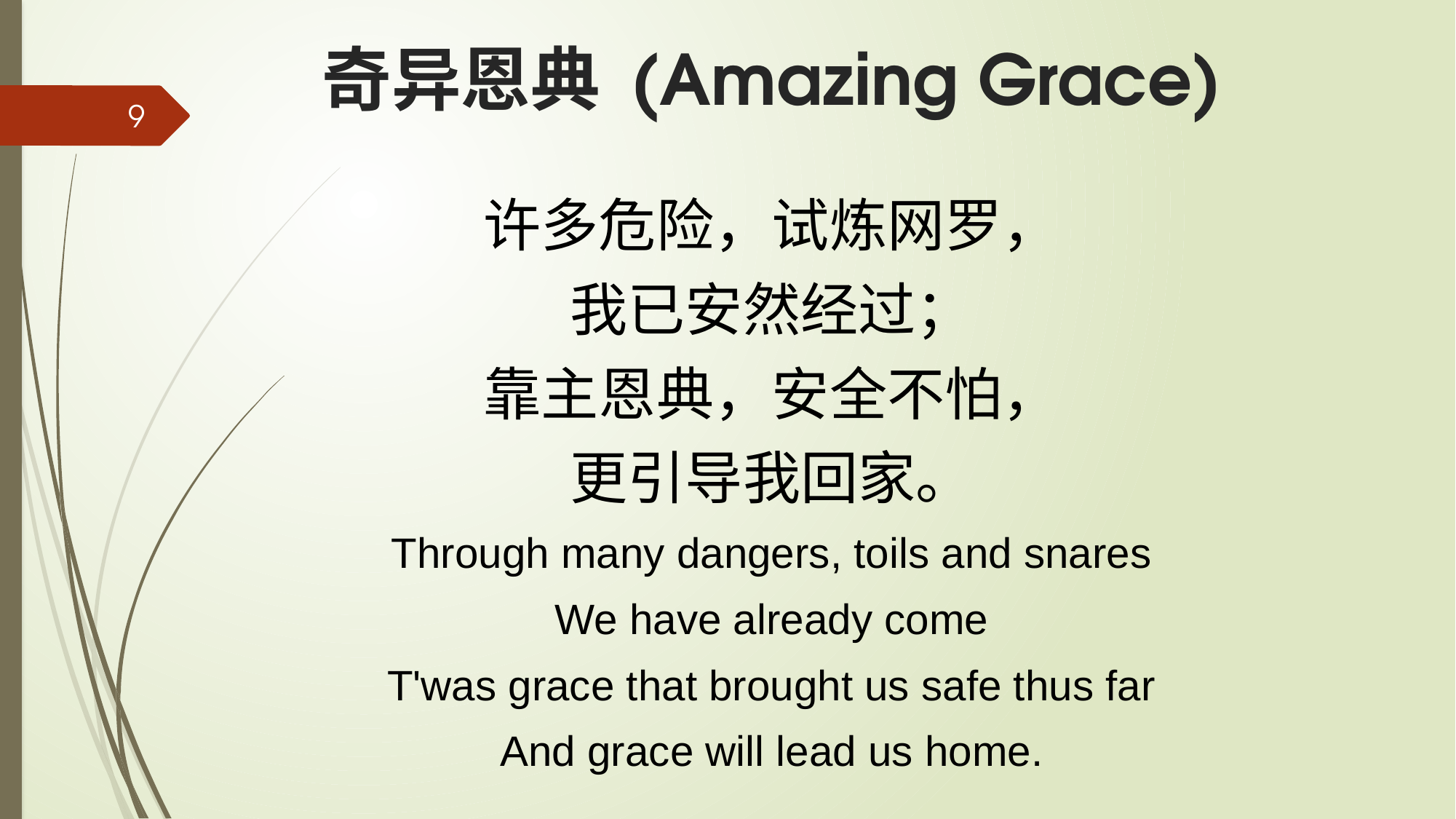

# 奇异恩典 (Amazing Grace)
9
许多危险，试炼网罗，
我已安然经过；
靠主恩典，安全不怕，
更引导我回家。
Through many dangers, toils and snares
We have already come
T'was grace that brought us safe thus far
And grace will lead us home.